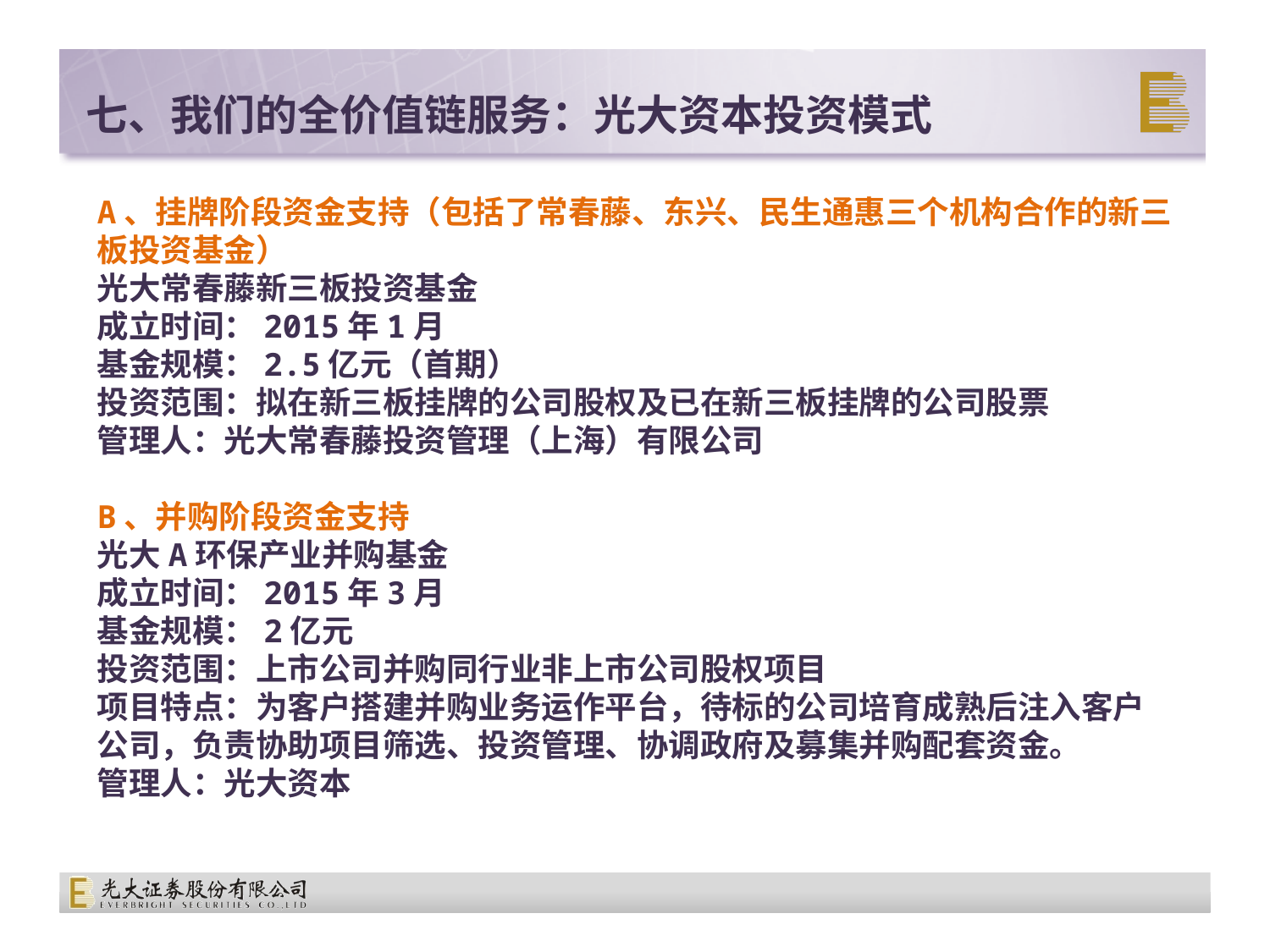

# 七、我们的全价值链服务：光大资本投资模式
A、挂牌阶段资金支持（包括了常春藤、东兴、民生通惠三个机构合作的新三板投资基金）
光大常春藤新三板投资基金
成立时间：2015年1月
基金规模：2.5亿元（首期）
投资范围：拟在新三板挂牌的公司股权及已在新三板挂牌的公司股票
管理人：光大常春藤投资管理（上海）有限公司

B、并购阶段资金支持
光大A环保产业并购基金
成立时间：2015年3月
基金规模：2亿元
投资范围：上市公司并购同行业非上市公司股权项目
项目特点：为客户搭建并购业务运作平台，待标的公司培育成熟后注入客户公司，负责协助项目筛选、投资管理、协调政府及募集并购配套资金。
管理人：光大资本
75